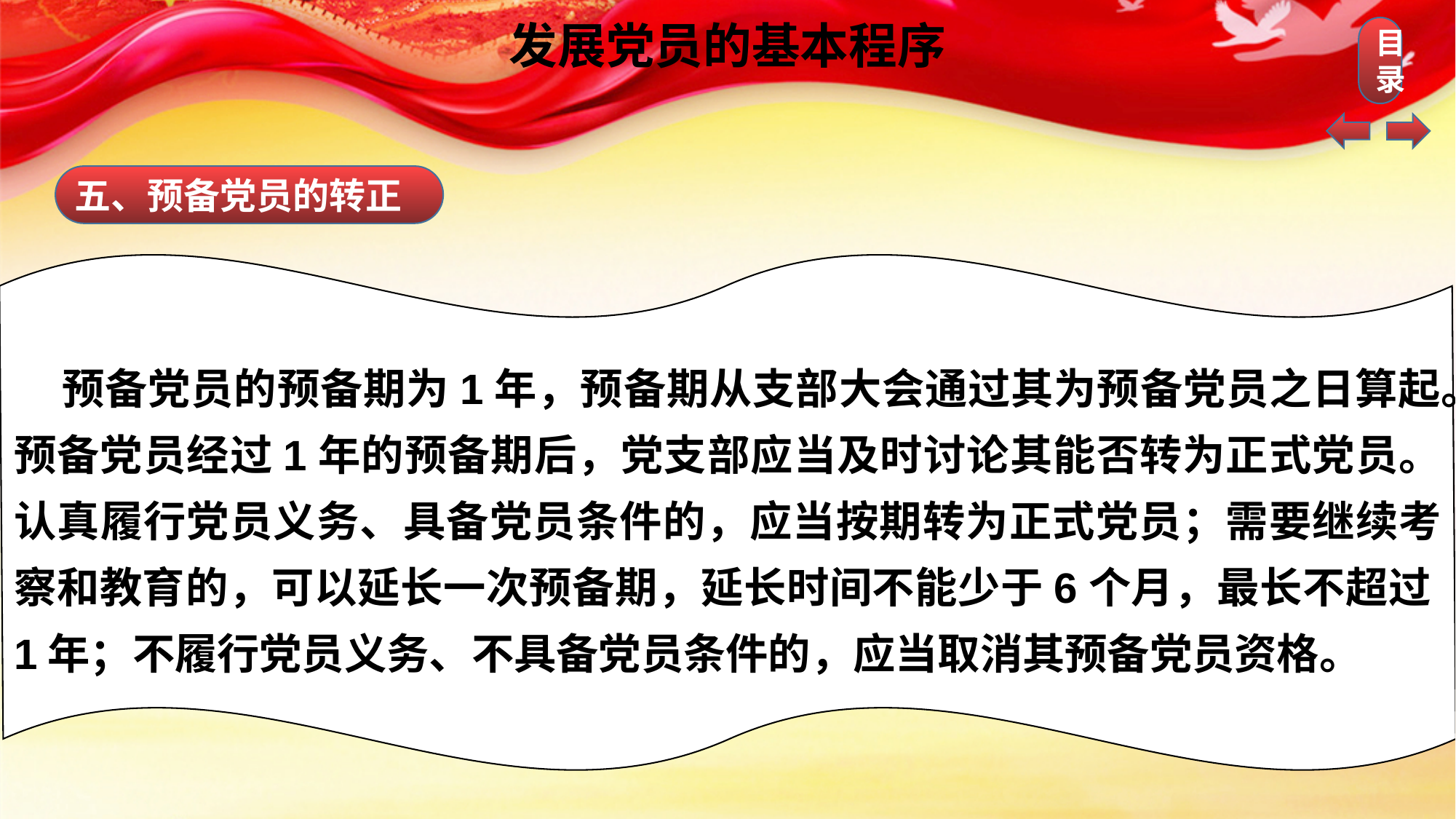

发展党员的基本程序
五、预备党员的转正
    预备党员的预备期为1年，预备期从支部大会通过其为预备党员之日算起。预备党员经过1年的预备期后，党支部应当及时讨论其能否转为正式党员。认真履行党员义务、具备党员条件的，应当按期转为正式党员；需要继续考察和教育的，可以延长一次预备期，延长时间不能少于6个月，最长不超过1年；不履行党员义务、不具备党员条件的，应当取消其预备党员资格。